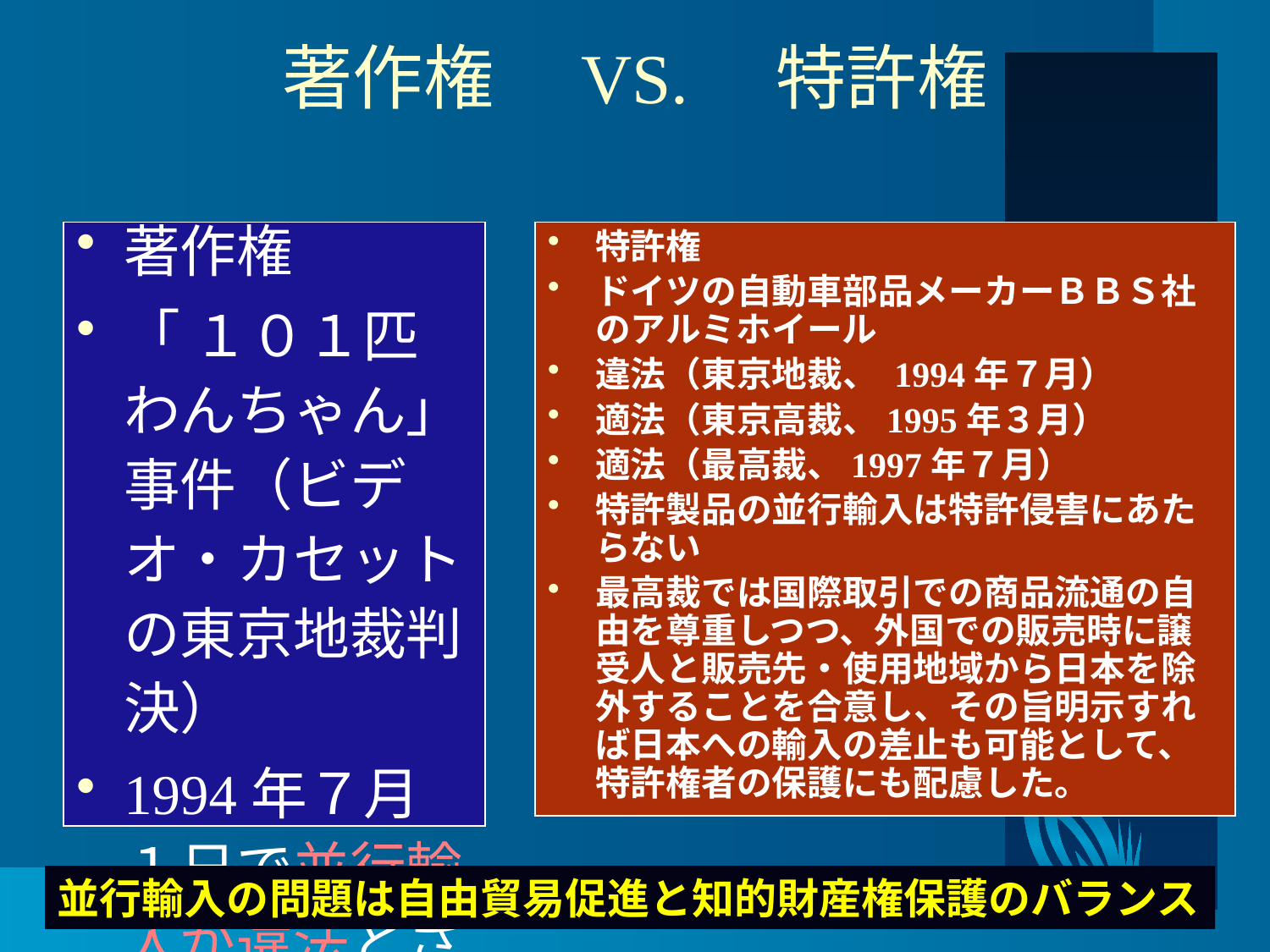

# 著作権　VS.　特許権
著作権
「 １０１匹わんちゃん」事件（ビデオ・カセットの東京地裁判決）
1994年７月１日で並行輸入が違法とされ確定）。
特許権
ドイツの自動車部品メーカーＢＢＳ社のアルミホイール
違法（東京地裁、 1994年７月）
適法（東京高裁、1995年３月）
適法（最高裁、1997年７月）
特許製品の並行輸入は特許侵害にあたらない
最高裁では国際取引での商品流通の自由を尊重しつつ、外国での販売時に譲受人と販売先・使用地域から日本を除外することを合意し、その旨明示すれば日本への輸入の差止も可能として、特許権者の保護にも配慮した。

並行輸入の問題は自由貿易促進と知的財産権保護のバランス